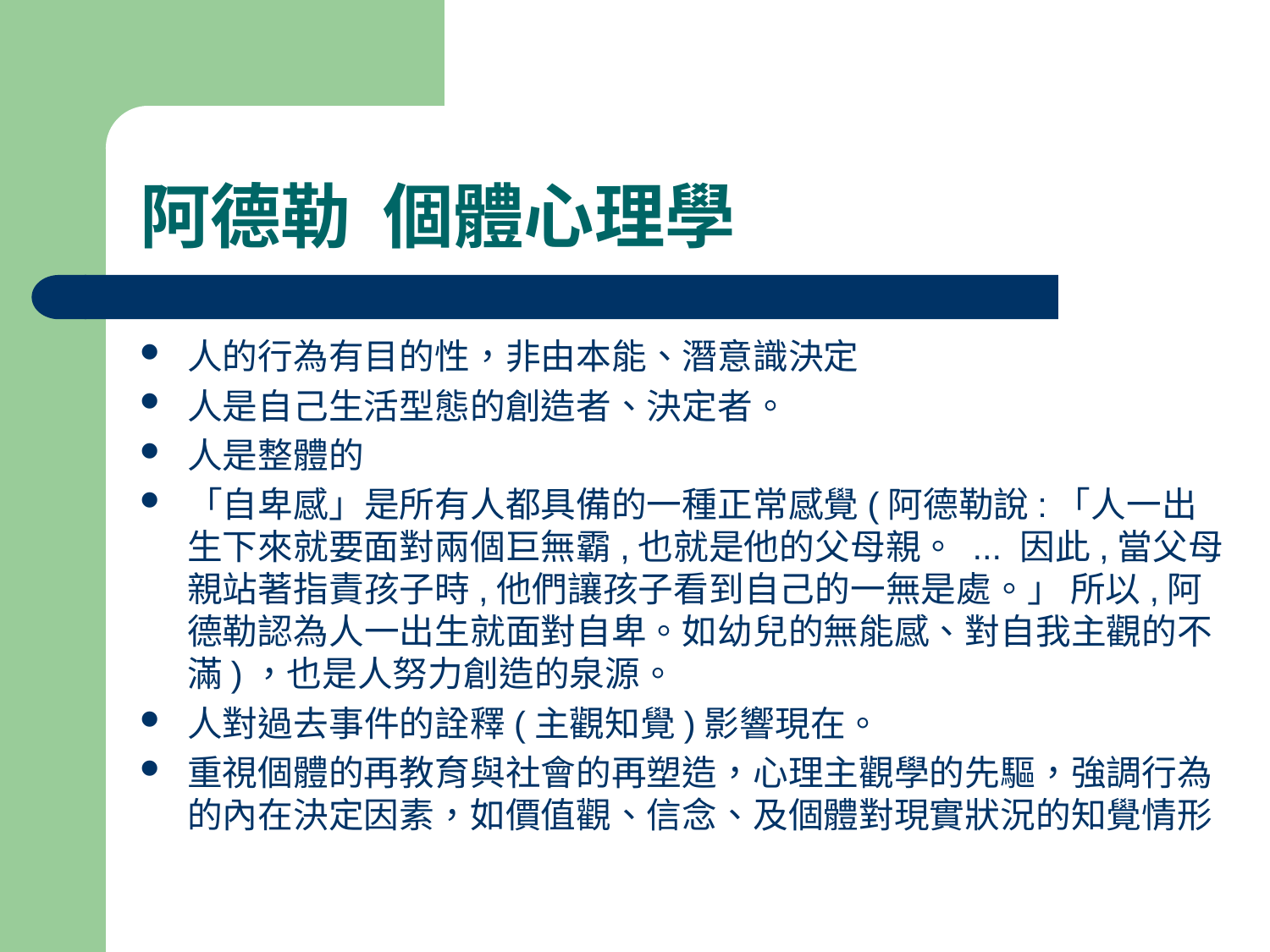

# 阿德勒  個體心理學
人的行為有目的性，非由本能、潛意識決定
人是自己生活型態的創造者、決定者。
人是整體的
「自卑感」是所有人都具備的一種正常感覺(阿德勒說:「人一出生下來就要面對兩個巨無霸,也就是他的父母親。 ... 因此,當父母親站著指責孩子時,他們讓孩子看到自己的一無是處。」 所以,阿德勒認為人一出生就面對自卑。如幼兒的無能感、對自我主觀的不滿)，也是人努力創造的泉源。
人對過去事件的詮釋(主觀知覺)影響現在。
重視個體的再教育與社會的再塑造，心理主觀學的先驅，強調行為的內在決定因素，如價值觀、信念、及個體對現實狀況的知覺情形